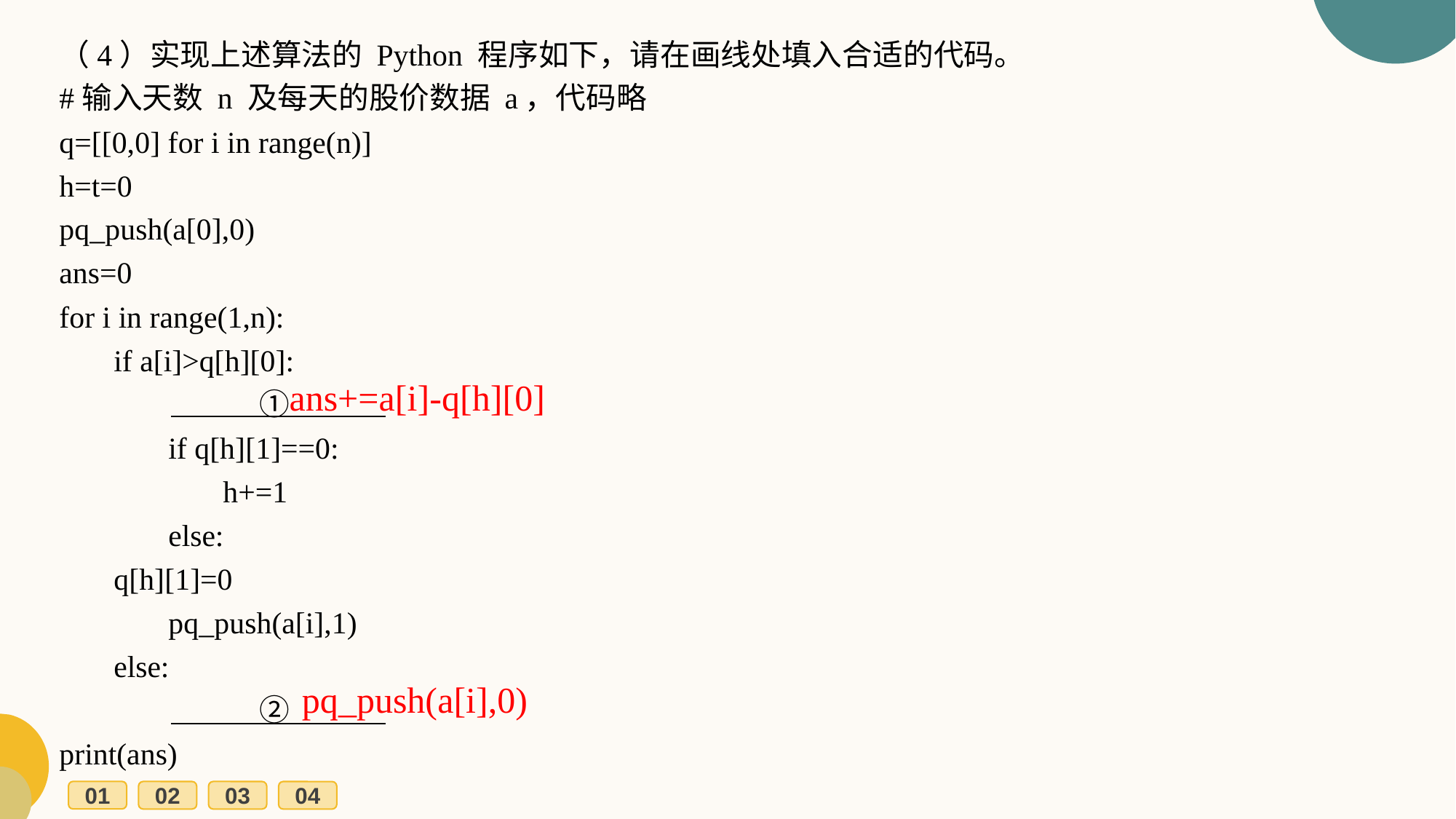

（4）实现上述算法的 Python 程序如下，请在画线处填入合适的代码。
#输入天数 n 及每天的股价数据 a，代码略
q=[[0,0] for i in range(n)]
h=t=0
pq_push(a[0],0)
ans=0
for i in range(1,n):
if a[i]>q[h][0]:
　　　①
if q[h][1]==0:
h+=1
else:
q[h][1]=0
pq_push(a[i],1)
else:
　　　②
print(ans)
ans+=a[i]-q[h][0]
pq_push(a[i],0)